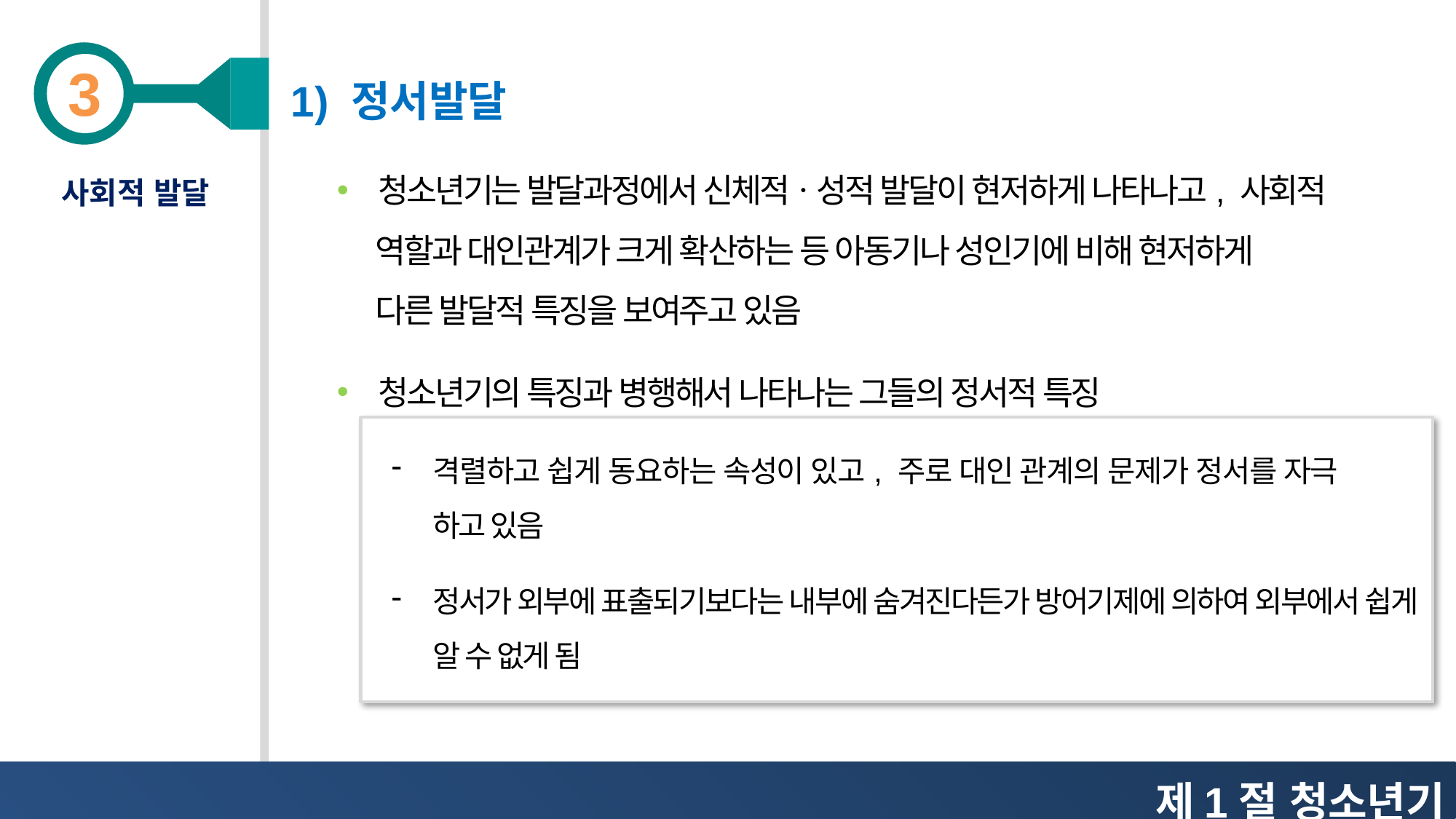

1) 정서발달
청소년기는 발달과정에서 신체적ㆍ성적 발달이 현저하게 나타나고, 사회적
    역할과 대인관계가 크게 확산하는 등 아동기나 성인기에 비해 현저하게
    다른 발달적 특징을 보여주고 있음

청소년기의 특징과 병행해서 나타나는 그들의 정서적 특징

격렬하고 쉽게 동요하는 속성이 있고, 주로 대인 관계의 문제가 정서를 자극            하고 있음

정서가 외부에 표출되기보다는 내부에 숨겨진다든가 방어기제에 의하여 외부에서 쉽게 알 수 없게 됨
사회적 발달

제1절 청소년기